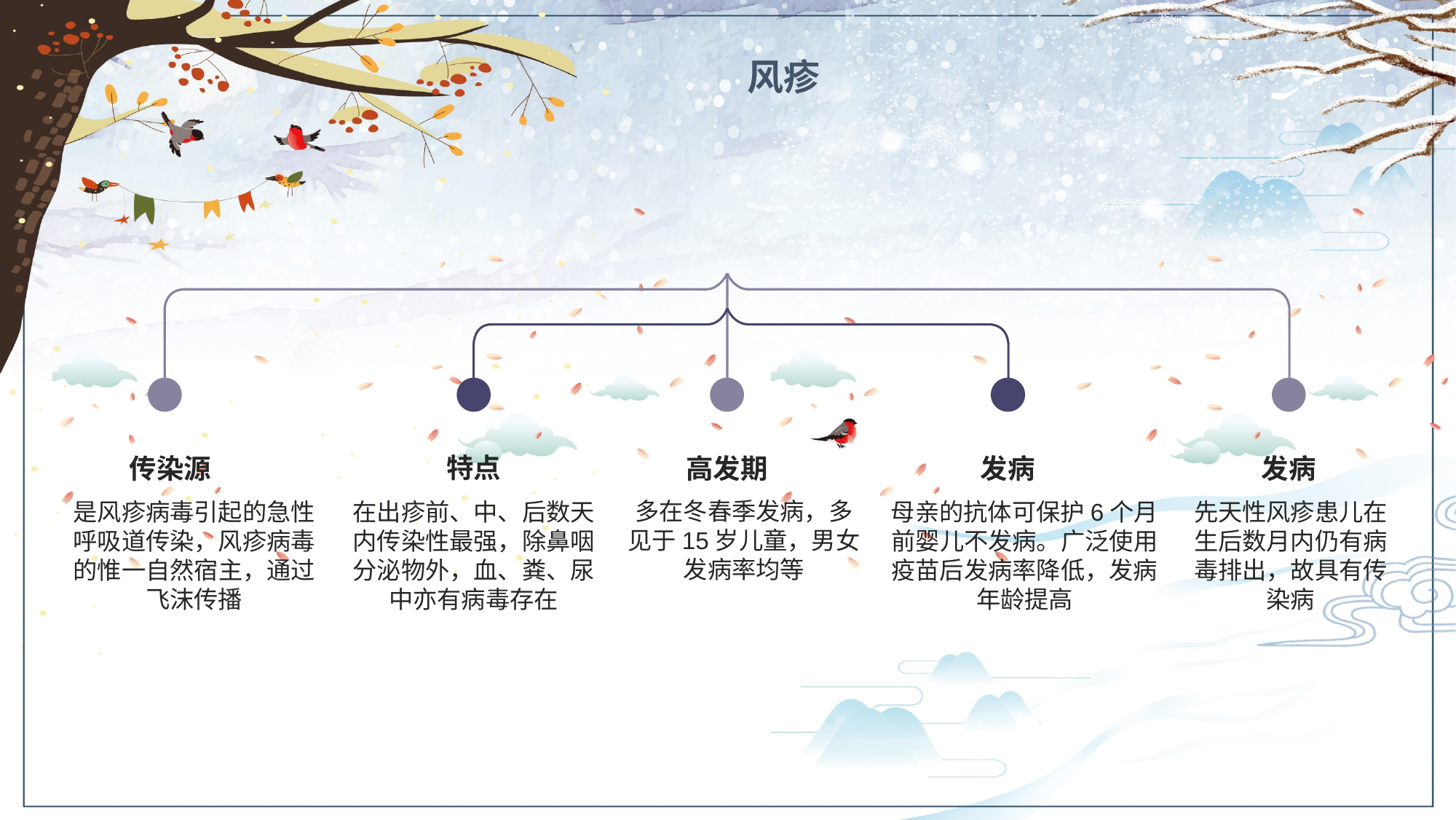

风疹

特点
高发期
发病
发病
传染源
多在冬春季发病，多见于15岁儿童，男女发病率均等
是风疹病毒引起的急性呼吸道传染，风疹病毒的惟一自然宿主，通过飞沫传播
在出疹前、中、后数天内传染性最强，除鼻咽分泌物外，血、粪、尿中亦有病毒存在
母亲的抗体可保护6个月前婴儿不发病。广泛使用疫苗后发病率降低，发病年龄提高
先天性风疹患儿在生后数月内仍有病毒排出，故具有传染病